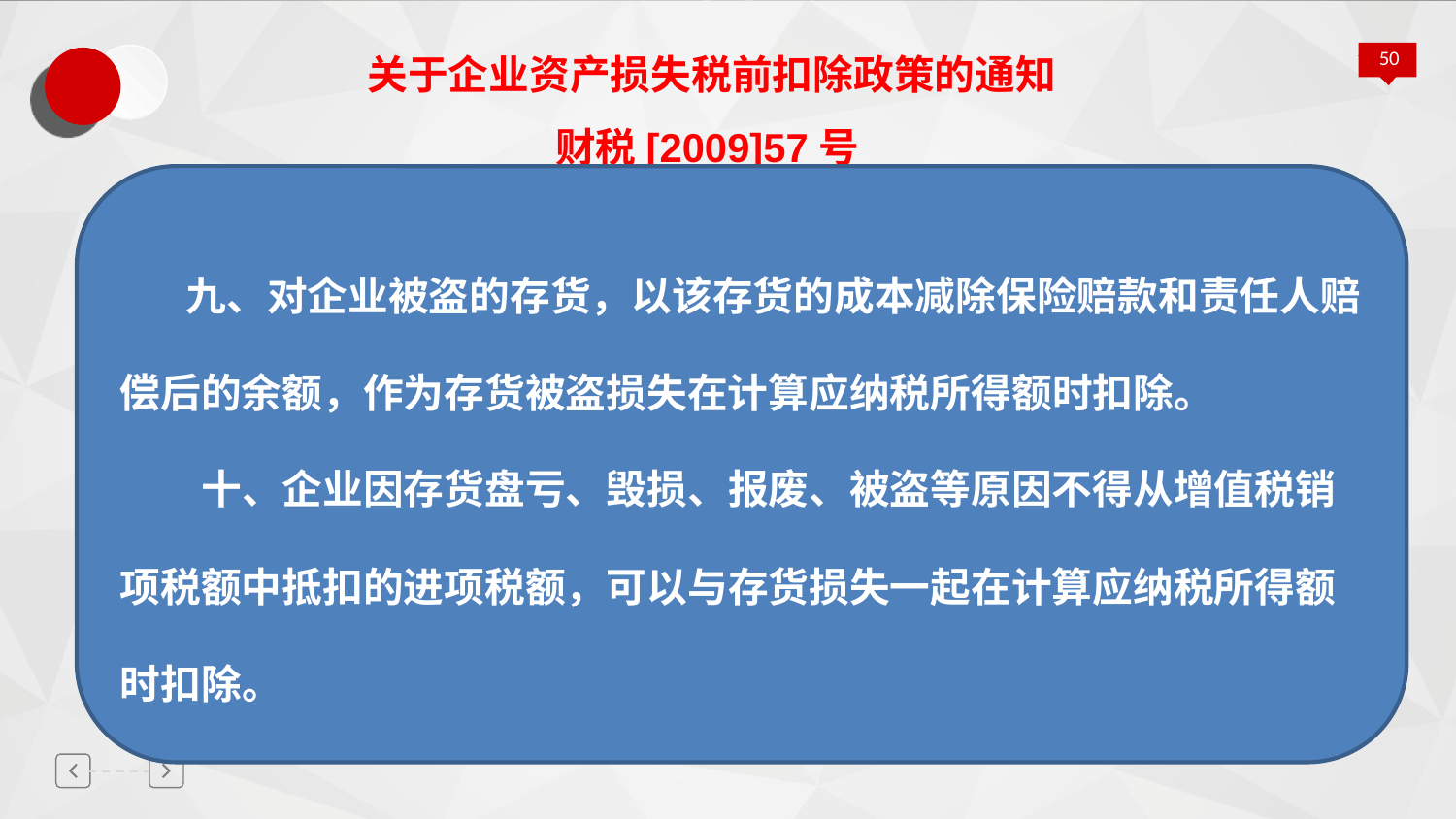

# 关于企业资产损失税前扣除政策的通知 财税[2009]57号
         九、对企业被盗的存货，以该存货的成本减除保险赔款和责任人赔偿后的余额，作为存货被盗损失在计算应纳税所得额时扣除。
　　十、企业因存货盘亏、毁损、报废、被盗等原因不得从增值税销项税额中抵扣的进项税额，可以与存货损失一起在计算应纳税所得额时扣除。